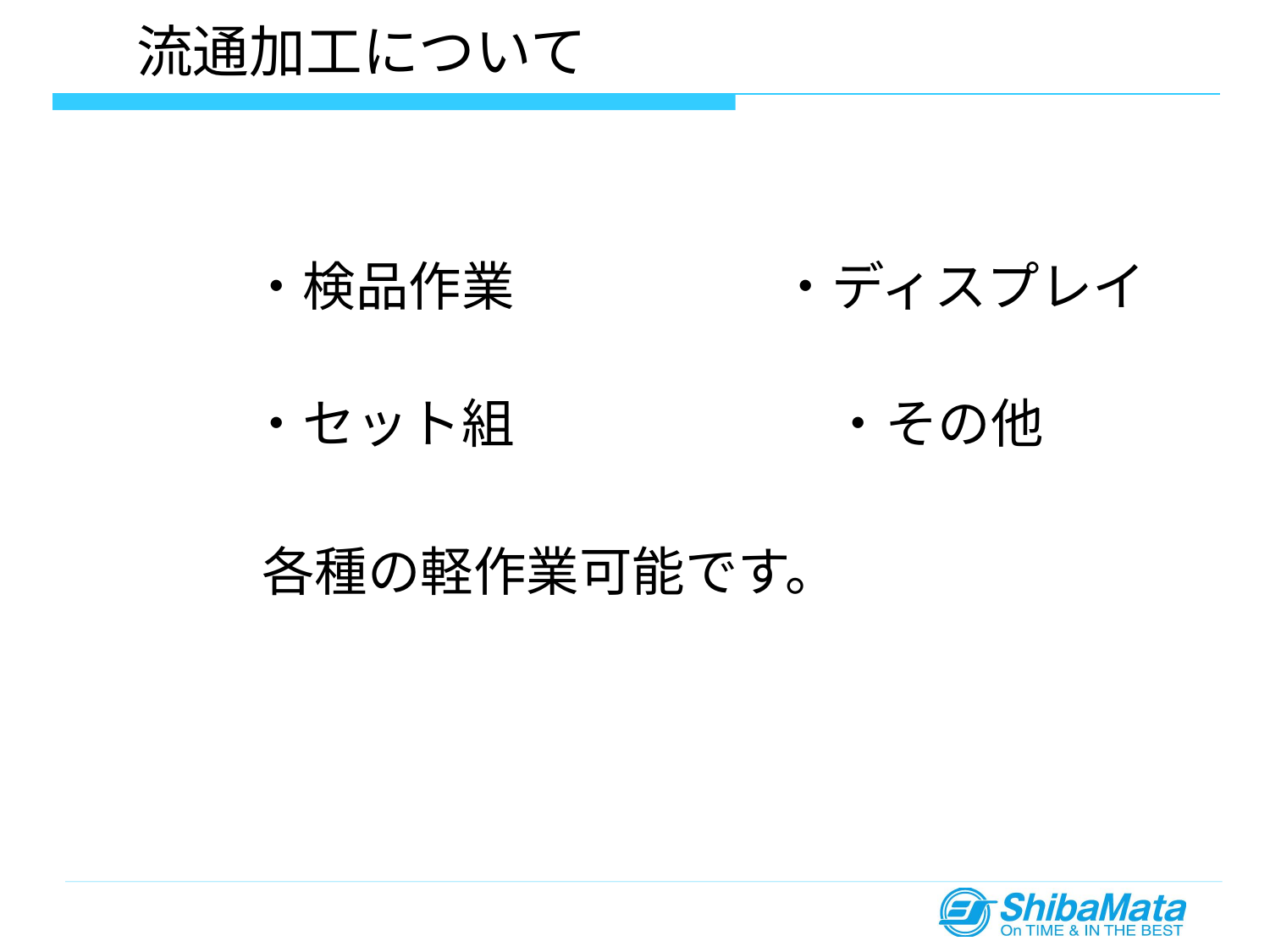

# 流通加工について

　　　・検品作業　　　　　・ディスプレイ
　　　・セット組　　　　　　・その他

　　　 各種の軽作業可能です。